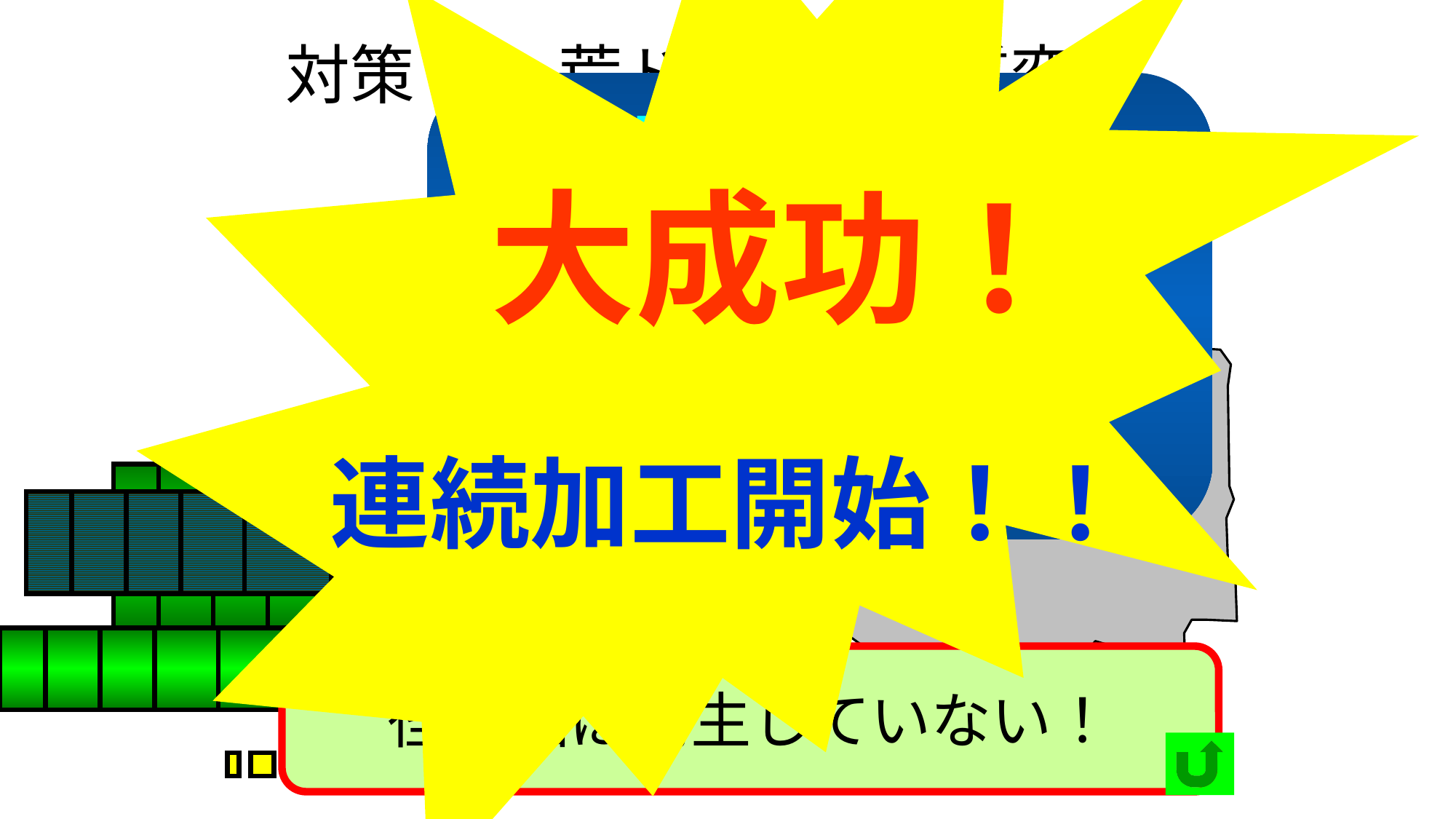

大成功！

連続加工開始！！
# 対策 ⑤　荒ドリルの材質変更
切粉が細かく
分断されている！

ワーク

径大品は発生していない！